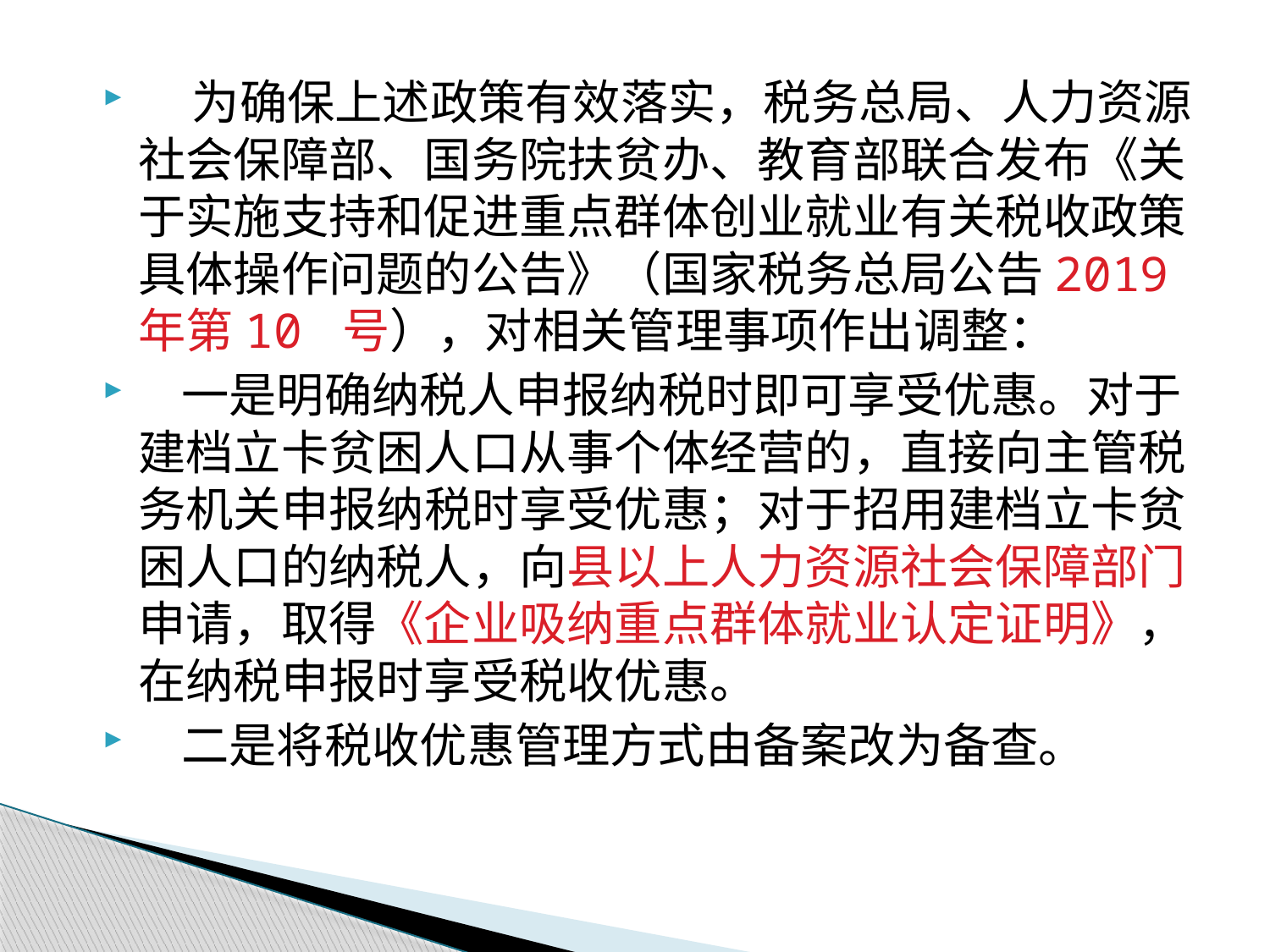

为确保上述政策有效落实，税务总局、人力资源社会保障部、国务院扶贫办、教育部联合发布《关于实施支持和促进重点群体创业就业有关税收政策具体操作问题的公告》（国家税务总局公告2019 年第10 号），对相关管理事项作出调整：
   一是明确纳税人申报纳税时即可享受优惠。对于建档立卡贫困人口从事个体经营的，直接向主管税务机关申报纳税时享受优惠；对于招用建档立卡贫困人口的纳税人，向县以上人力资源社会保障部门申请，取得《企业吸纳重点群体就业认定证明》，在纳税申报时享受税收优惠。
   二是将税收优惠管理方式由备案改为备查。